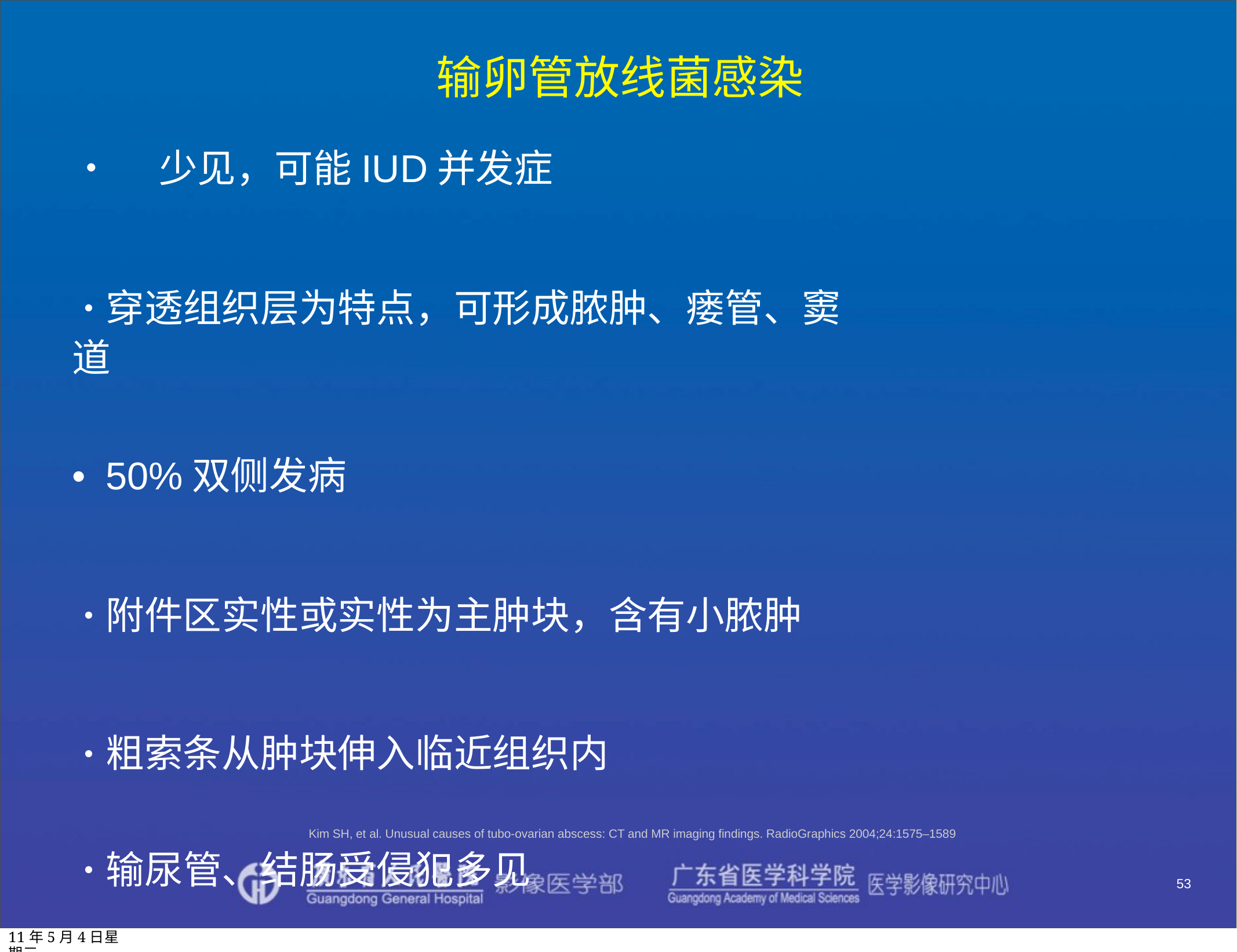

# 输卵管放线菌感染
•	少见，可能IUD并发症

•	穿透组织层为特点，可形成脓肿、瘘管、窦道

•	50%双侧发病

•	附件区实性或实性为主肿块，含有小脓肿

•	粗索条从肿块伸入临近组织内

•	输尿管、结肠受侵犯多见
Kim SH, et al. Unusual causes of tubo-ovarian abscess: CT and MR imaging findings. RadioGraphics 2004;24:1575–1589

53
11年5月4日星期三